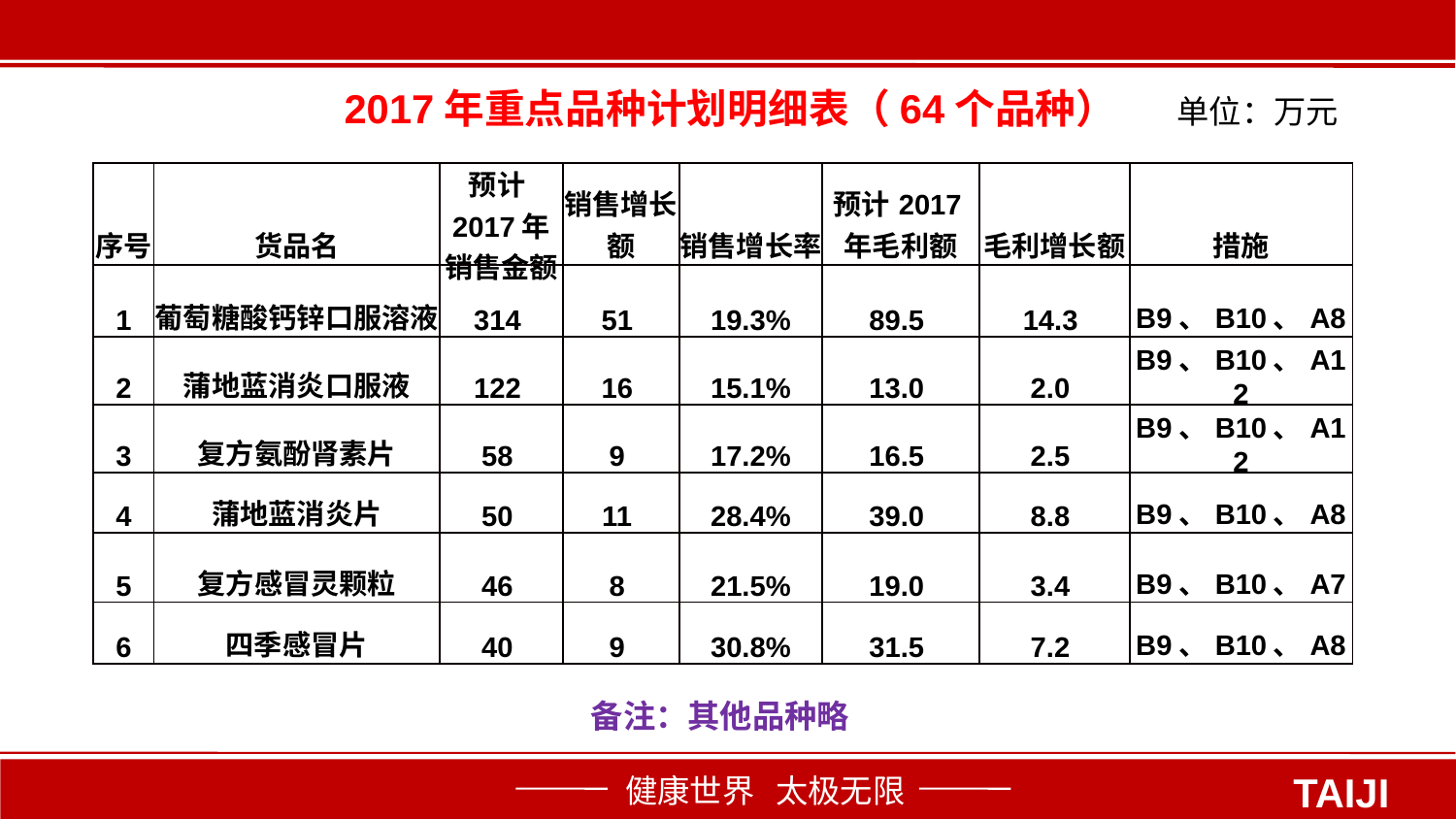

2017年重点品种计划明细表（64个品种）       单位：万元
| 序号 | 货品名 | 预计2017年销售金额 | 销售增长额 | 销售增长率 | 预计2017年毛利额 | 毛利增长额 | 措施 |
| --- | --- | --- | --- | --- | --- | --- | --- |
| 1 | 葡萄糖酸钙锌口服溶液 | 314 | 51 | 19.3% | 89.5 | 14.3 | B9、B10、A8 |
| 2 | 蒲地蓝消炎口服液 | 122 | 16 | 15.1% | 13.0 | 2.0 | B9、B10、A12 |
| 3 | 复方氨酚肾素片 | 58 | 9 | 17.2% | 16.5 | 2.5 | B9、B10、A12 |
| 4 | 蒲地蓝消炎片 | 50 | 11 | 28.4% | 39.0 | 8.8 | B9、B10、A8 |
| 5 | 复方感冒灵颗粒 | 46 | 8 | 21.5% | 19.0 | 3.4 | B9、B10、A7 |
| 6 | 四季感冒片 | 40 | 9 | 30.8% | 31.5 | 7.2 | B9、B10、A8 |
备注：其他品种略